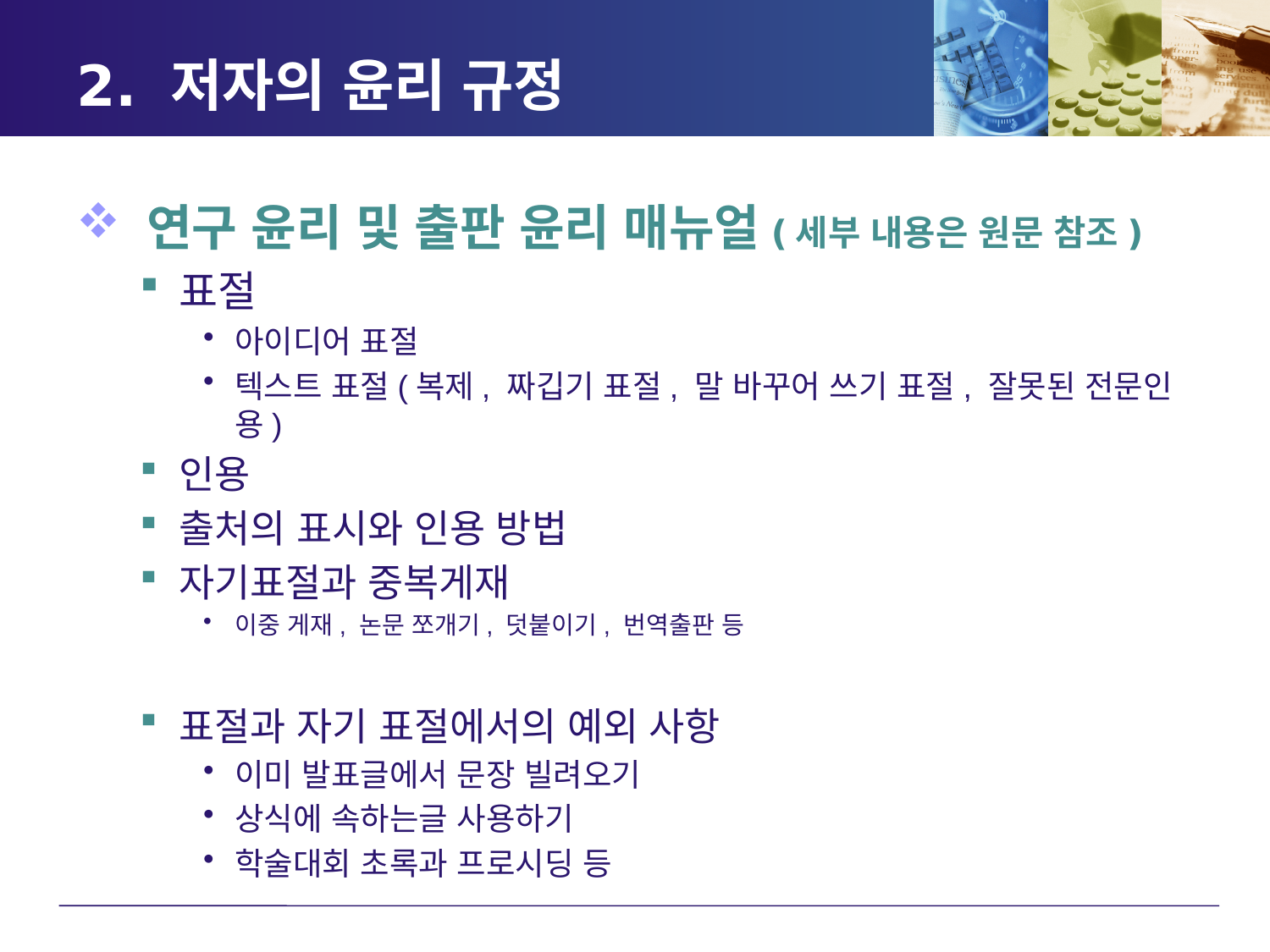

# 2. 저자의 윤리 규정
 연구 윤리 및 출판 윤리 매뉴얼(세부 내용은 원문 참조)
표절
아이디어 표절
텍스트 표절(복제, 짜깁기 표절, 말 바꾸어 쓰기 표절, 잘못된 전문인용)
인용
출처의 표시와 인용 방법
자기표절과 중복게재
이중 게재, 논문 쪼개기, 덧붙이기, 번역출판 등

표절과 자기 표절에서의 예외 사항
이미 발표글에서 문장 빌려오기
상식에 속하는글 사용하기
학술대회 초록과 프로시딩 등